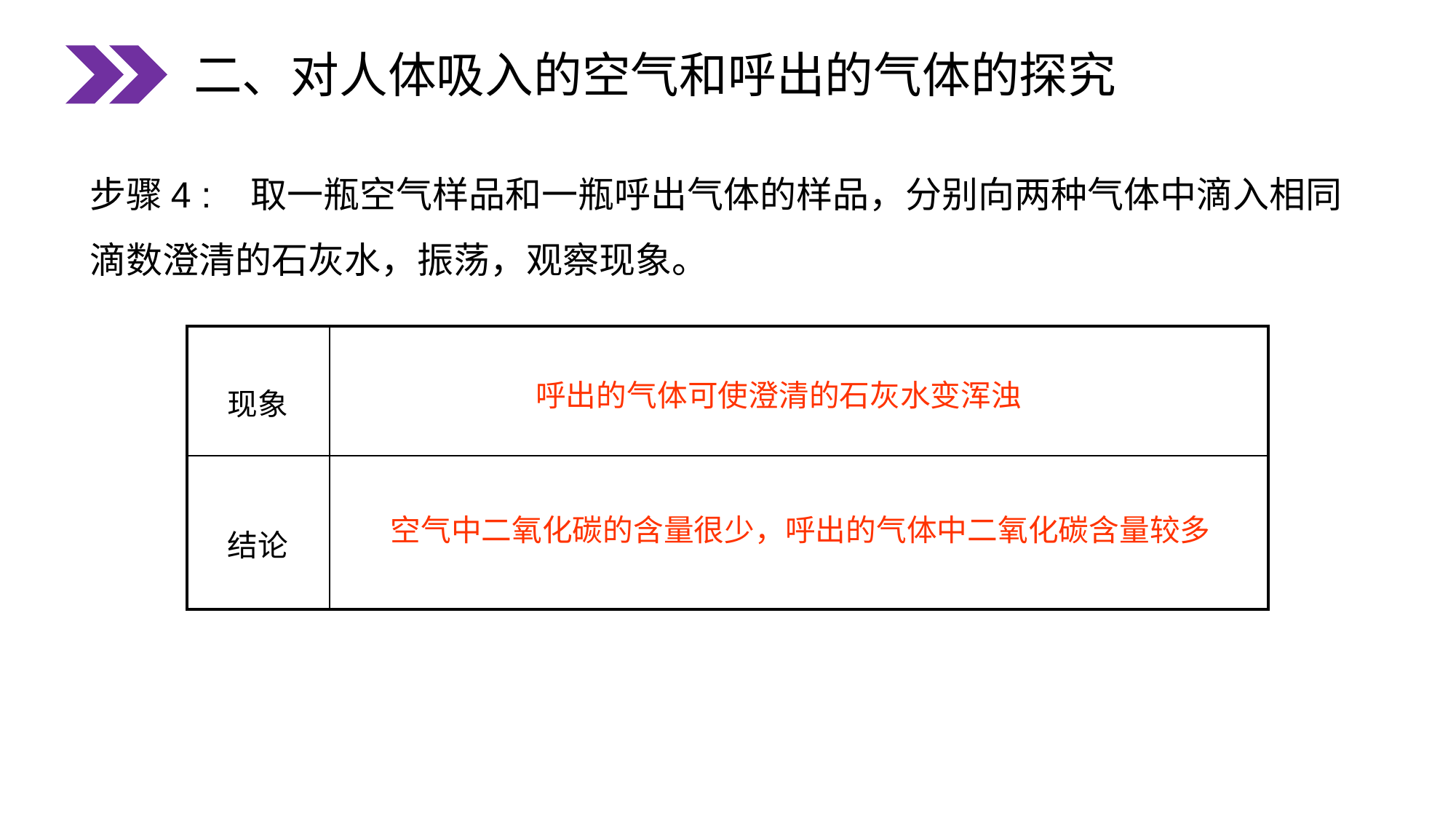

二、对人体吸入的空气和呼出的气体的探究
步骤4 :   取一瓶空气样品和一瓶呼出气体的样品，分别向两种气体中滴入相同滴数澄清的石灰水，振荡，观察现象。
| 现象 |  |
| --- | --- |
| 结论 |  |
呼出的气体可使澄清的石灰水变浑浊
空气中二氧化碳的含量很少，呼出的气体中二氧化碳含量较多